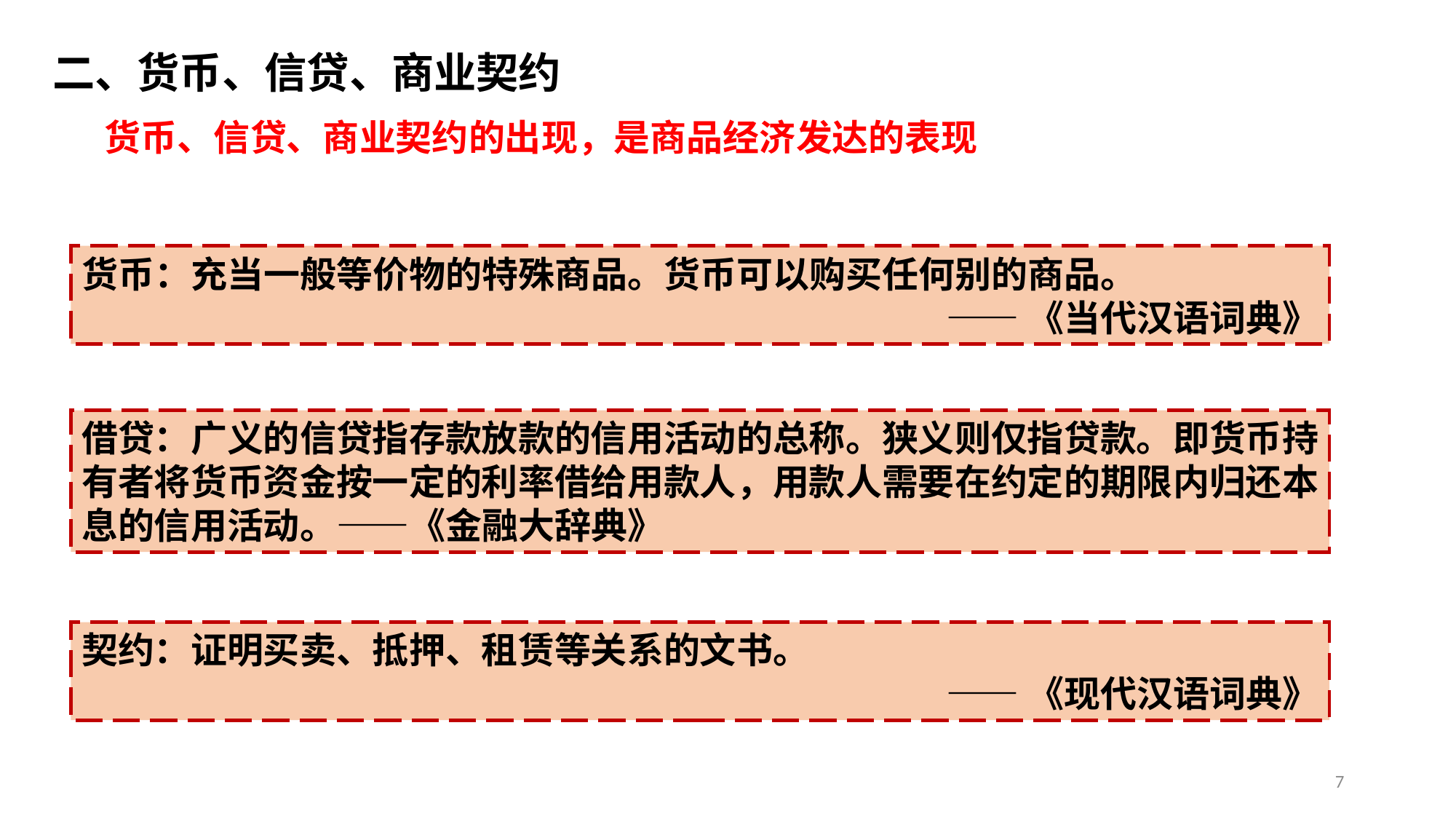

二、货币、信贷、商业契约
货币、信贷、商业契约的出现，是商品经济发达的表现
货币：充当一般等价物的特殊商品。货币可以购买任何别的商品。
——《当代汉语词典》
借贷：广义的信贷指存款放款的信用活动的总称。狭义则仅指贷款。即货币持有者将货币资金按一定的利率借给用款人，用款人需要在约定的期限内归还本息的信用活动。——《金融大辞典》
契约：证明买卖、抵押、租赁等关系的文书。
——《现代汉语词典》
7